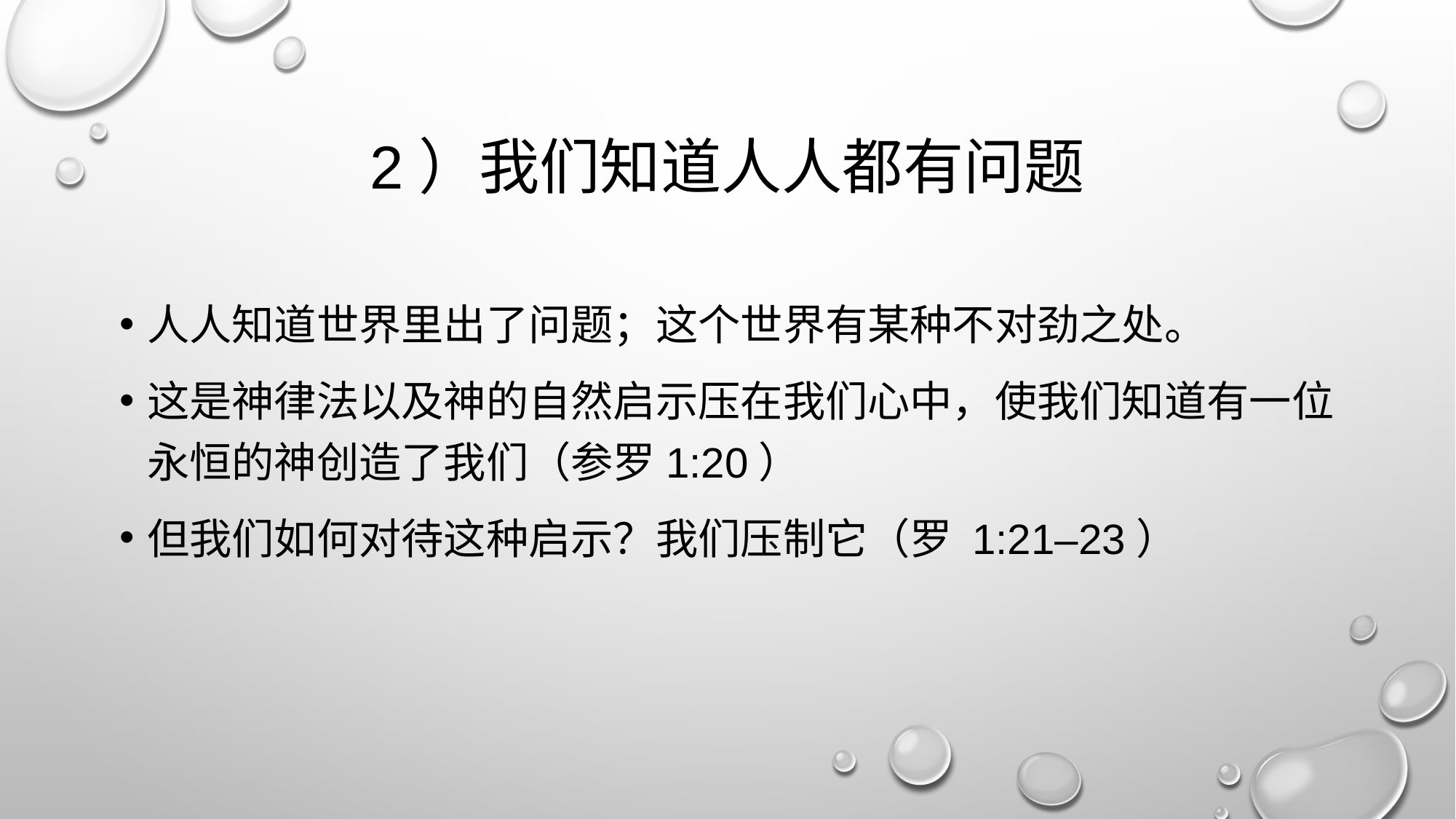

# 2）我们知道人人都有问题
人人知道世界里出了问题；这个世界有某种不对劲之处。
这是神律法以及神的自然启示压在我们心中，使我们知道有一位永恒的神创造了我们（参罗1:20）
但我们如何对待这种启示？我们压制它（罗 1:21–23）